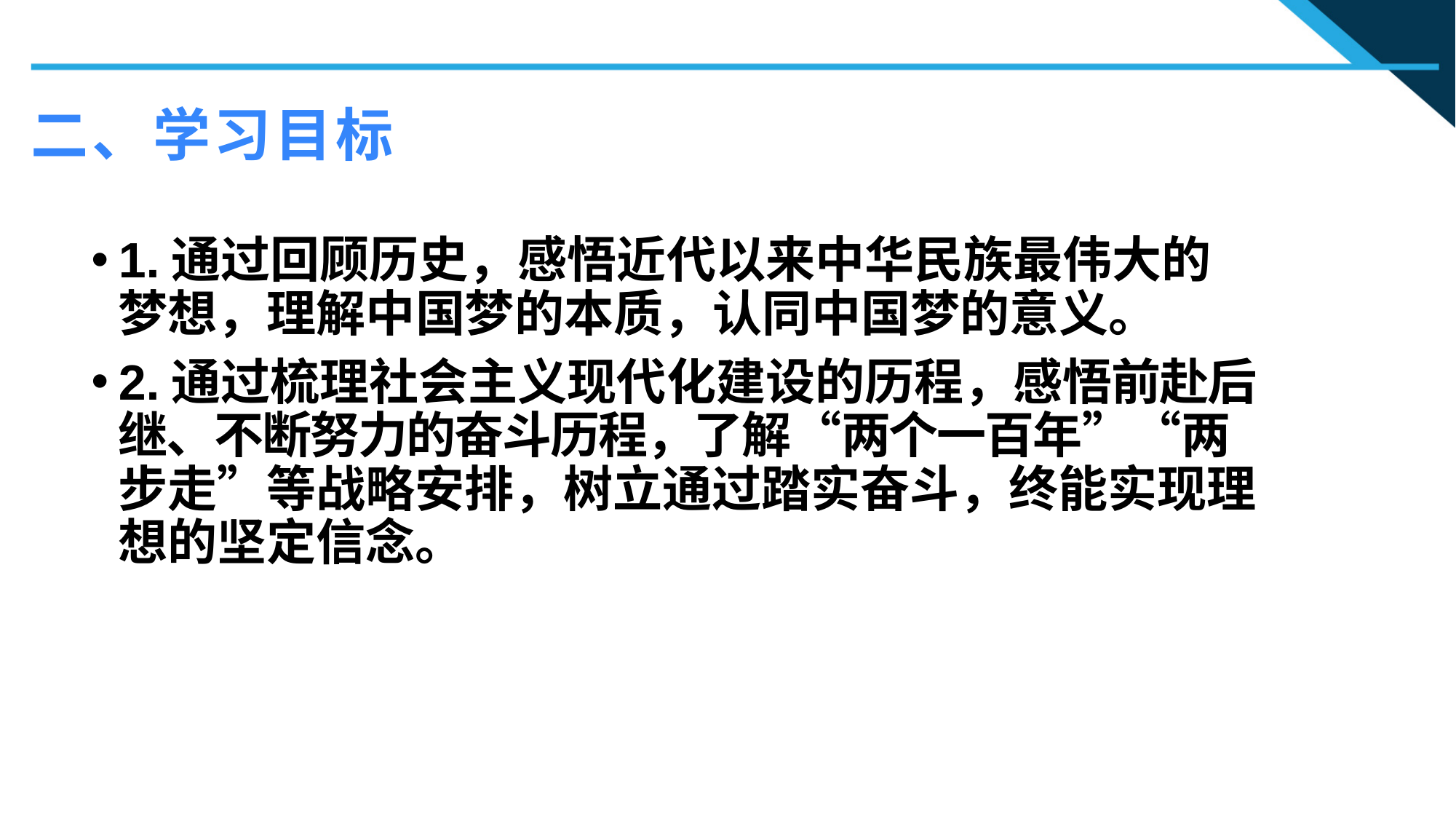

二、学习目标
1.通过回顾历史，感悟近代以来中华民族最伟大的梦想，理解中国梦的本质，认同中国梦的意义。
2.通过梳理社会主义现代化建设的历程，感悟前赴后继、不断努力的奋斗历程，了解“两个一百年”“两步走”等战略安排，树立通过踏实奋斗，终能实现理想的坚定信念。